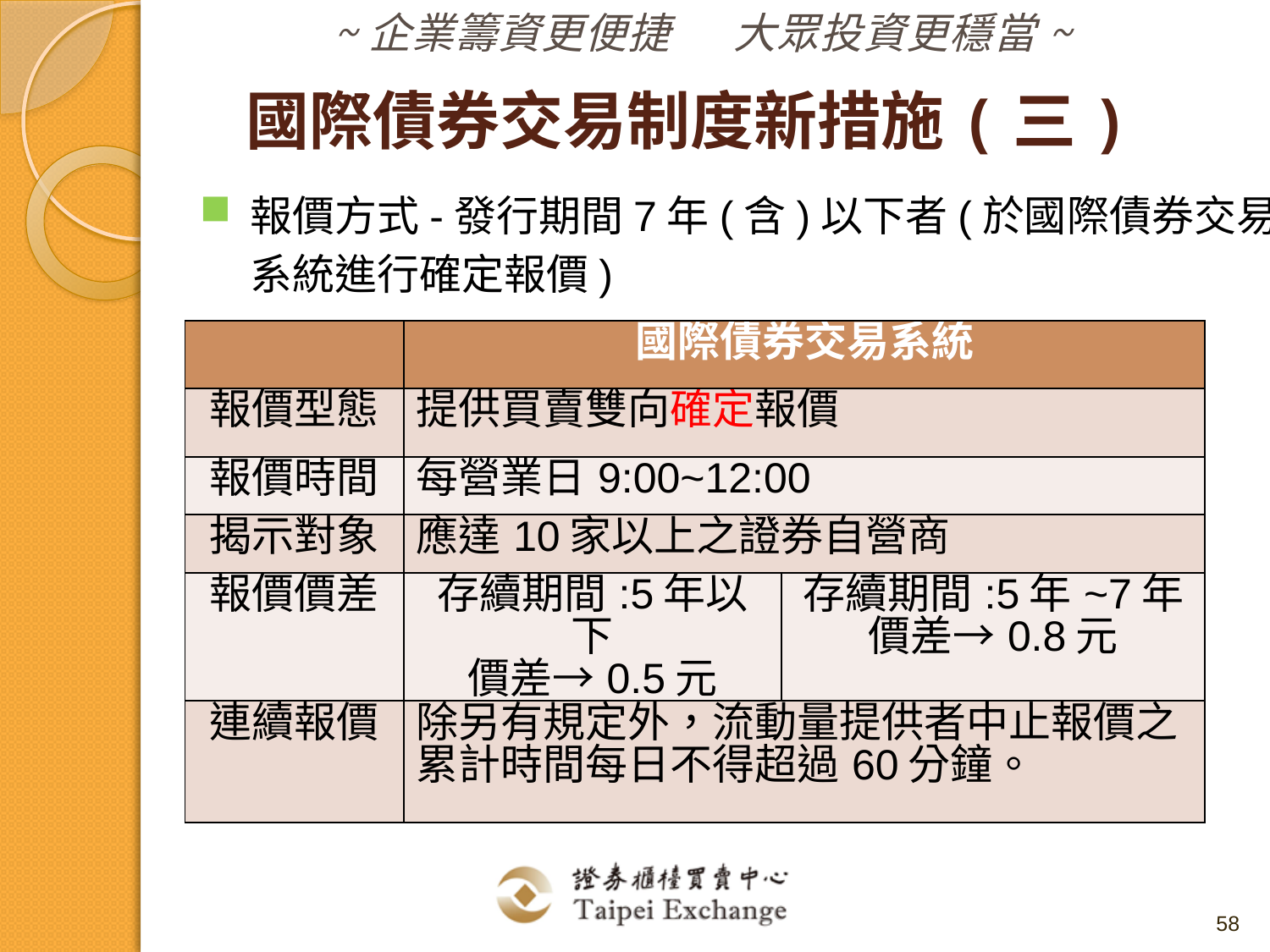

國際債券交易制度新措施(三)
報價方式-發行期間7年(含)以下者(於國際債券交易系統進行確定報價)
|  | 國際債券交易系統 |  |
| --- | --- | --- |
| 報價型態 | 提供買賣雙向確定報價 |  |
| 報價時間 | 每營業日9:00~12:00 |  |
| 揭示對象 | 應達10家以上之證券自營商 |  |
| 報價價差 | 存續期間:5年以下 價差→0.5元 | 存續期間:5年~7年 價差→0.8元 |
| 連續報價 | 除另有規定外，流動量提供者中止報價之累計時間每日不得超過60分鐘。 |  |
58